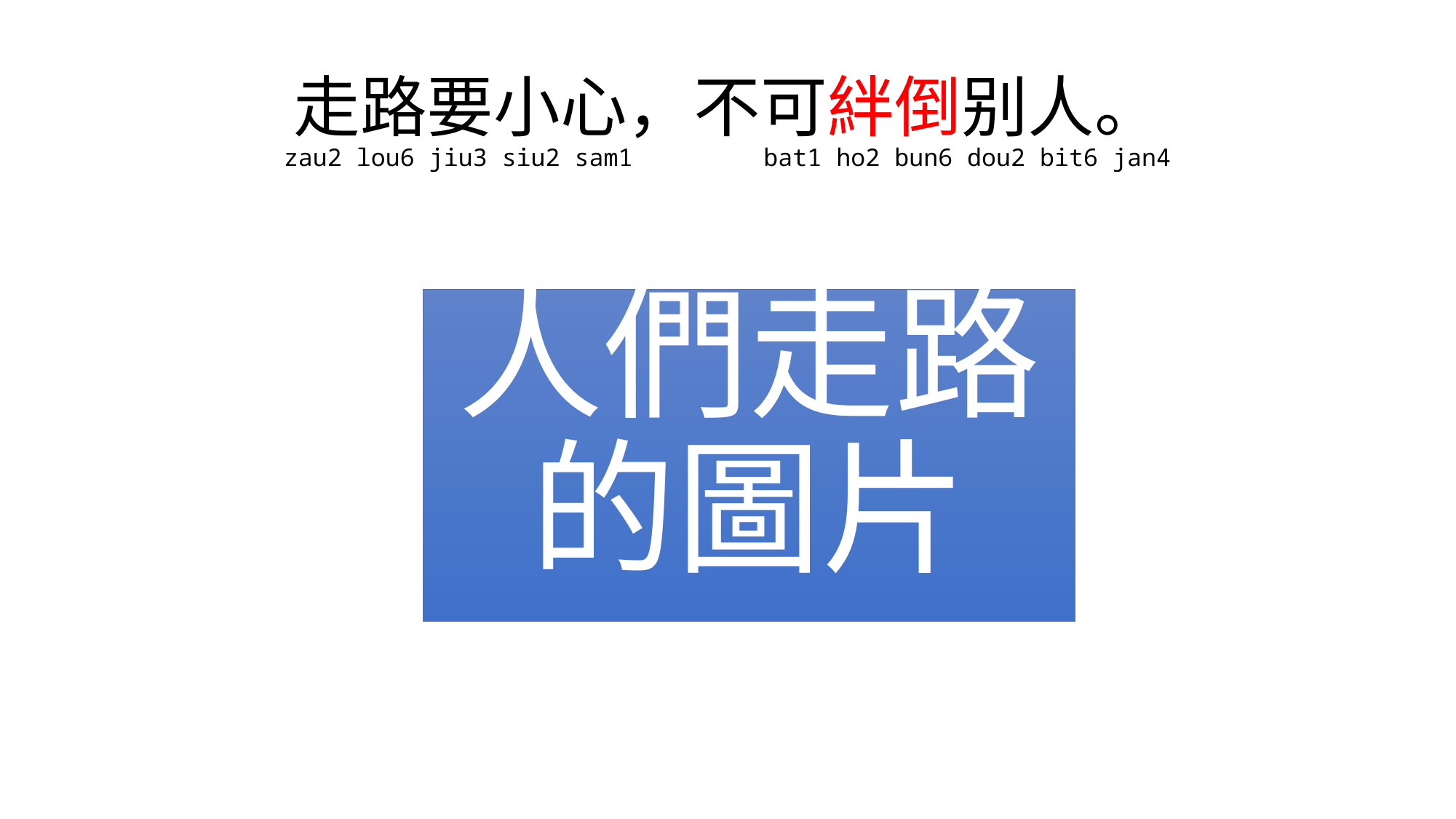

# 走路要小心，不可絆倒别人。 zau2 lou6 jiu3 siu2 sam1         bat1 ho2 bun6 dou2 bit6 jan4
人們走路
的圖片